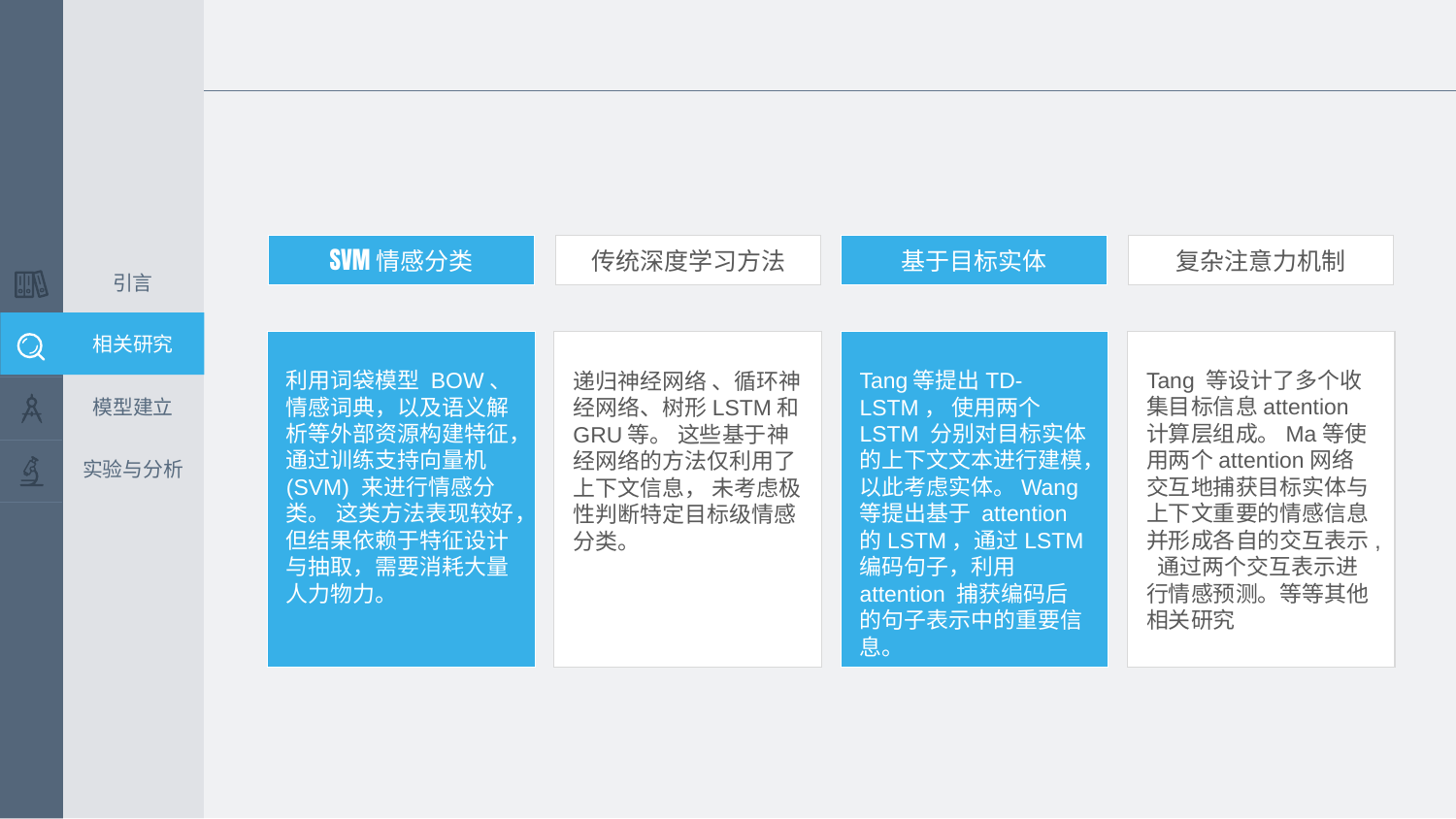

SVM情感分类
传统深度学习方法
基于目标实体
复杂注意力机制
引言

相关研究

利用词袋模型 BOW、情感词典，以及语义解析等外部资源构建特征，通过训练支持向量机 (SVM) 来进行情感分类。 这类方法表现较好，但结果依赖于特征设计与抽取，需要消耗大量人力物力。
Tang等提出TD-LSTM， 使用两个 LSTM 分别对目标实体的上下文文本进行建模，以此考虑实体。Wang 等提出基于 attention的LSTM，通过LSTM编码句子，利用 attention 捕获编码后的句子表示中的重要信息。
Tang 等设计了多个收集目标信息attention计算层组成。Ma等使用两个attention网络交互地捕获目标实体与上下文重要的情感信息并形成各自的交互表示, 通过两个交互表示进行情感预测。等等其他相关研究
递归神经网络 、循环神经网络、树形LSTM和GRU等。 这些基于神经网络的方法仅利用了上下文信息， 未考虑极性判断特定目标级情感分类。
模型建立

实验与分析